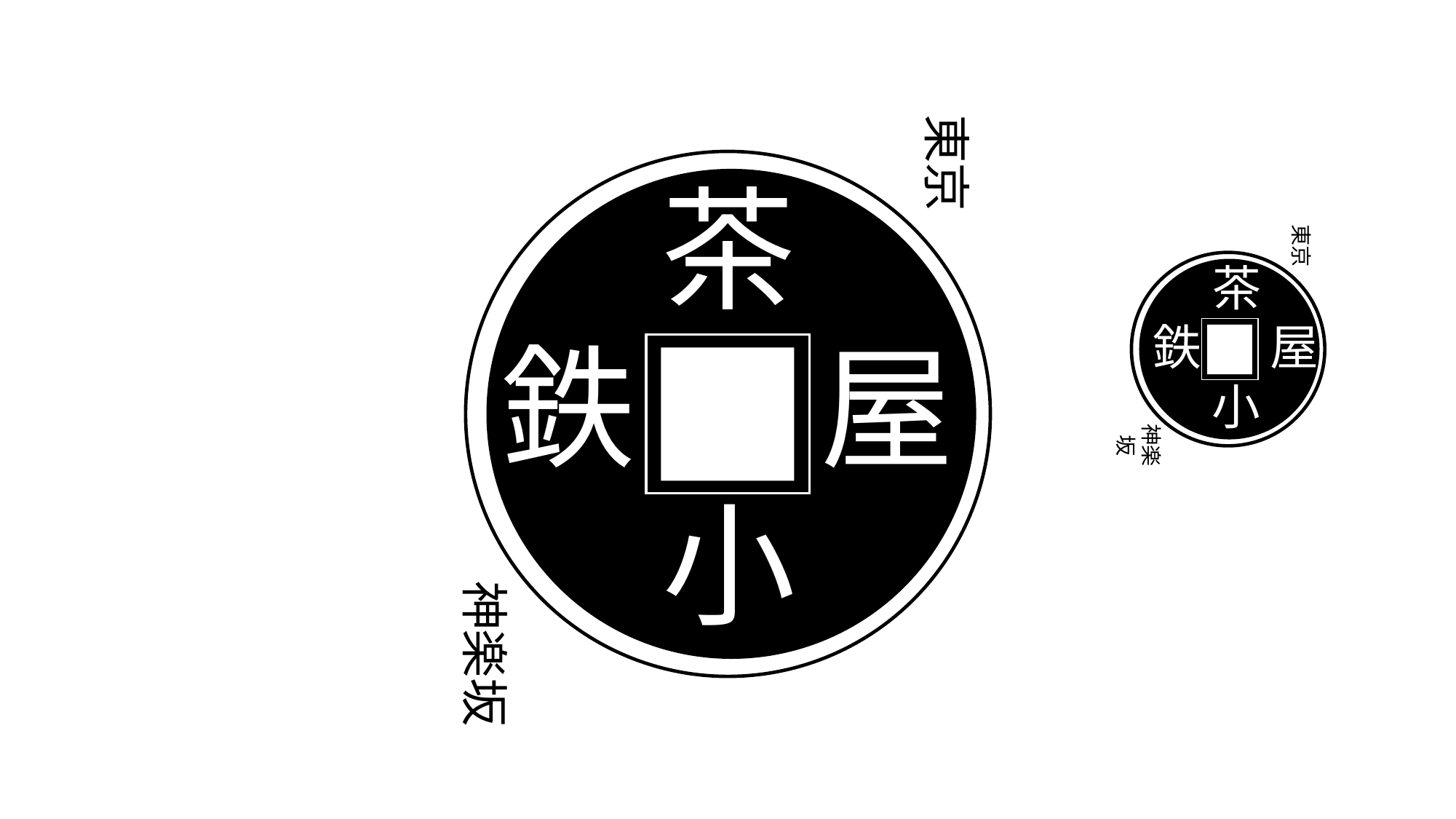

東京

茶
鉄
屋
小
神楽坂
東京

茶
屋
鉄
小
神楽坂